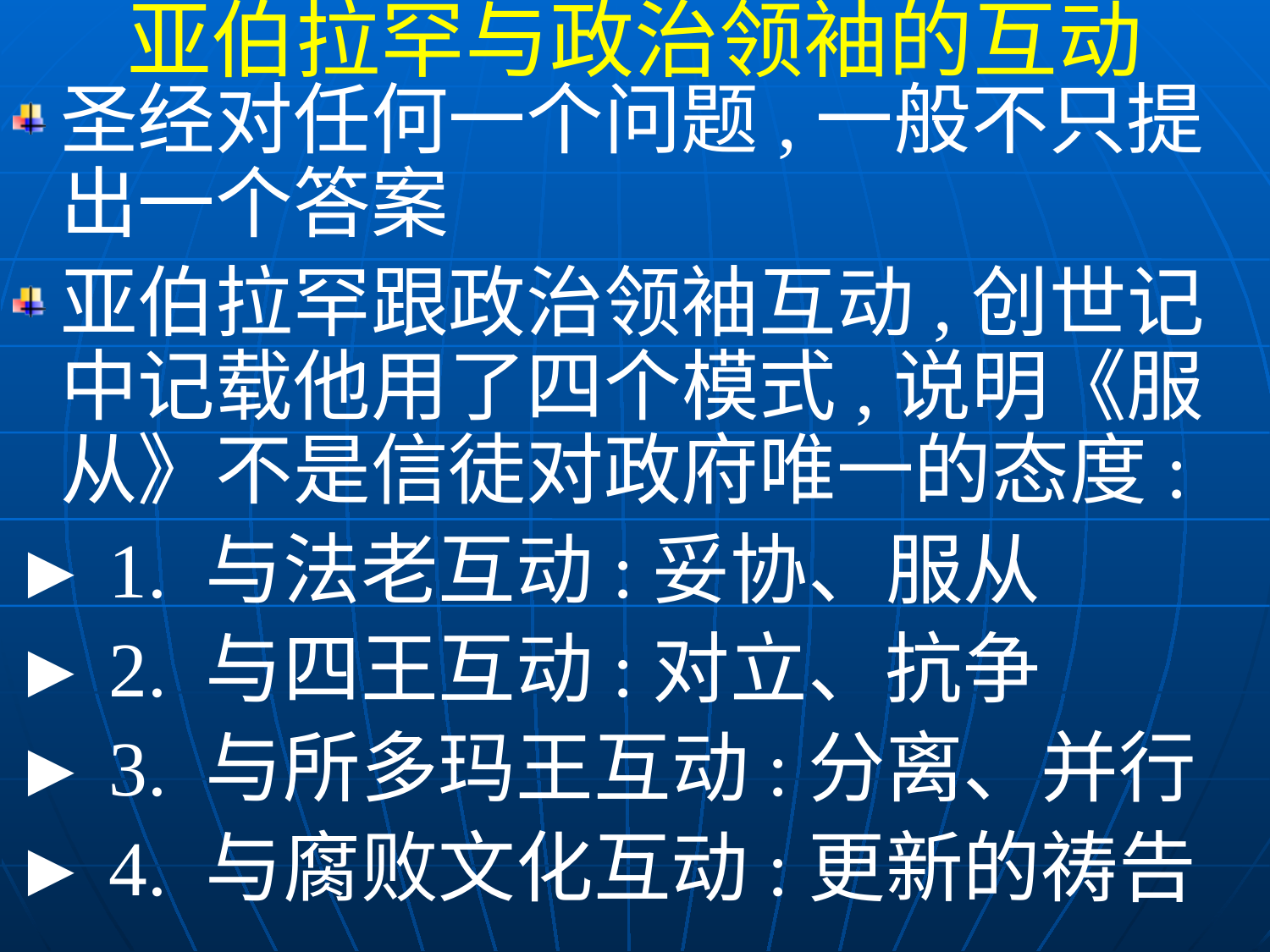

亚伯拉罕与政治领袖的互动
圣经对任何一个问题,一般不只提出一个答案
亚伯拉罕跟政治领袖互动,创世记中记载他用了四个模式,说明《服从》不是信徒对政府唯一的态度:
► 1. 与法老互动:妥协、服从
► 2. 与四王互动:对立、抗争
► 3. 与所多玛王互动:分离、并行
► 4. 与腐败文化互动:更新的祷告